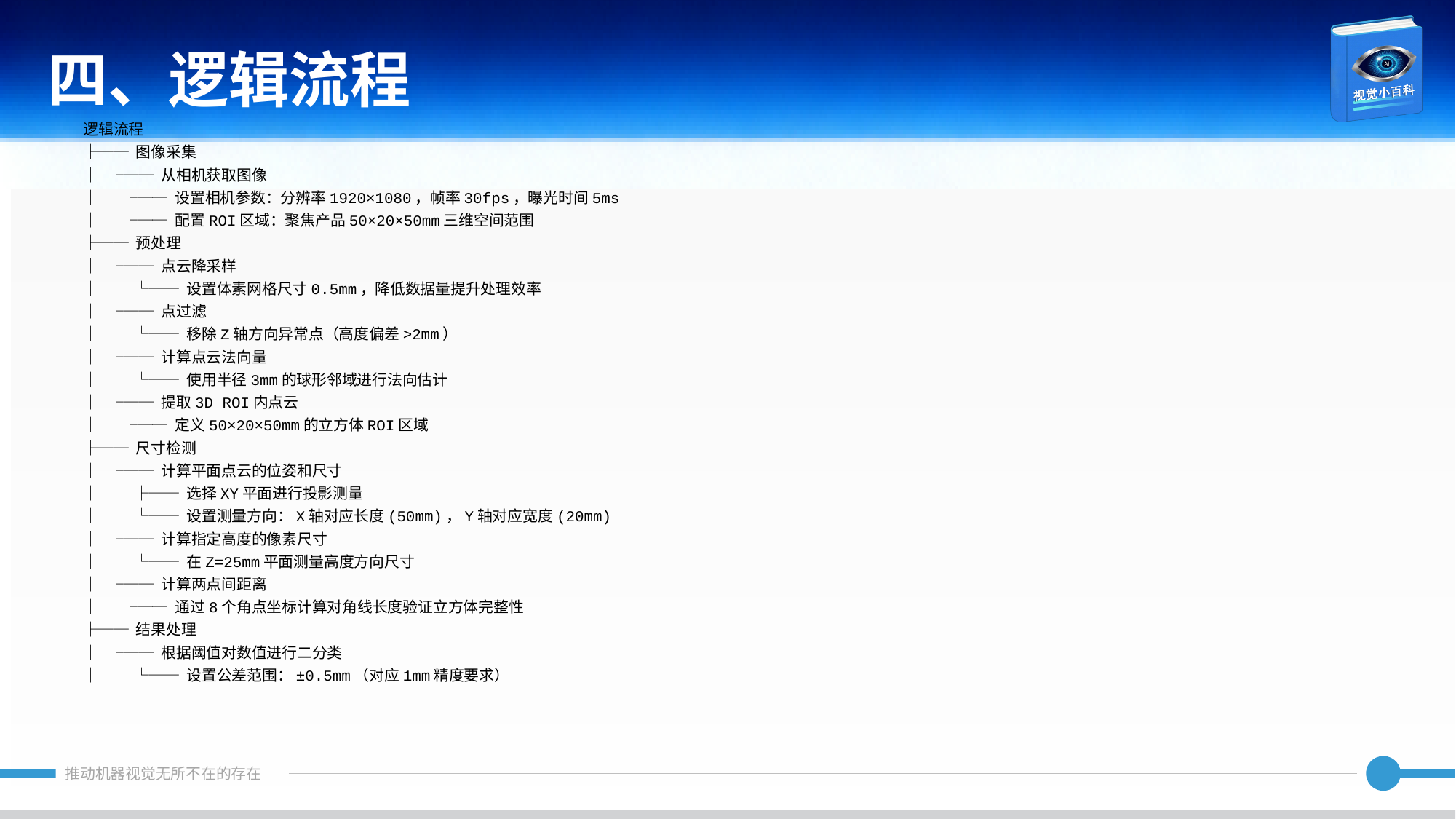

四、逻辑流程

逻辑流程
├── 图像采集
│   └── 从相机获取图像
│       ├── 设置相机参数：分辨率1920×1080，帧率30fps，曝光时间5ms
│       └── 配置ROI区域：聚焦产品50×20×50mm三维空间范围
├── 预处理
│   ├── 点云降采样
│   │   └── 设置体素网格尺寸0.5mm，降低数据量提升处理效率
│   ├── 点过滤
│   │   └── 移除Z轴方向异常点（高度偏差>2mm）
│   ├── 计算点云法向量
│   │   └── 使用半径3mm的球形邻域进行法向估计
│   └── 提取3D ROI内点云
│       └── 定义50×20×50mm的立方体ROI区域
├── 尺寸检测
│   ├── 计算平面点云的位姿和尺寸
│   │   ├── 选择XY平面进行投影测量
│   │   └── 设置测量方向：X轴对应长度(50mm)，Y轴对应宽度(20mm)
│   ├── 计算指定高度的像素尺寸
│   │   └── 在Z=25mm平面测量高度方向尺寸
│   └── 计算两点间距离
│       └── 通过8个角点坐标计算对角线长度验证立方体完整性
├── 结果处理
│   ├── 根据阈值对数值进行二分类
│   │   └── 设置公差范围：±0.5mm（对应1mm精度要求）
8